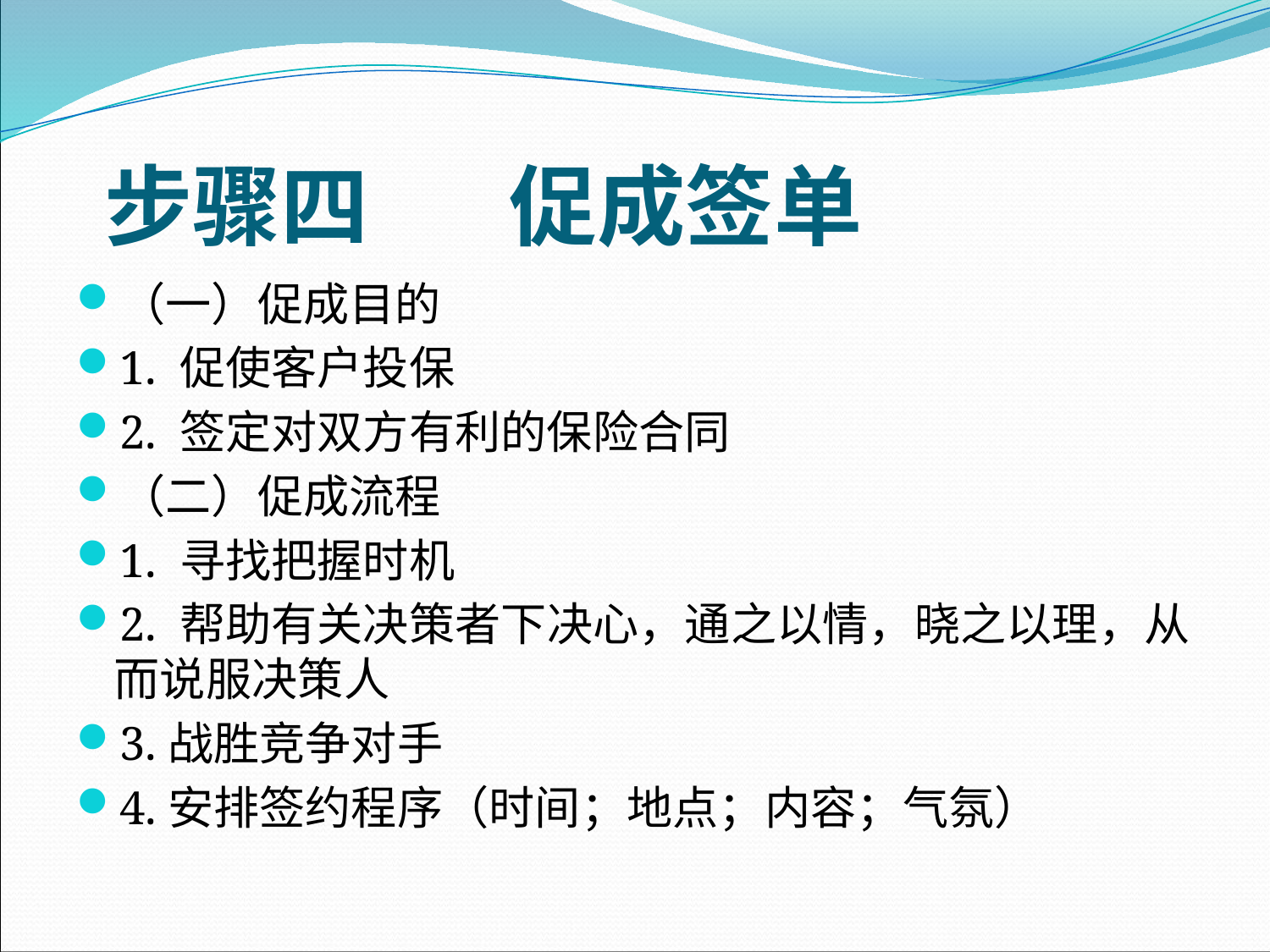

# 步骤四       促成签单
（一）促成目的
1. 促使客户投保
2. 签定对双方有利的保险合同
（二）促成流程
1. 寻找把握时机
2. 帮助有关决策者下决心，通之以情，晓之以理，从而说服决策人
3.战胜竞争对手
4.安排签约程序（时间；地点；内容；气氛）